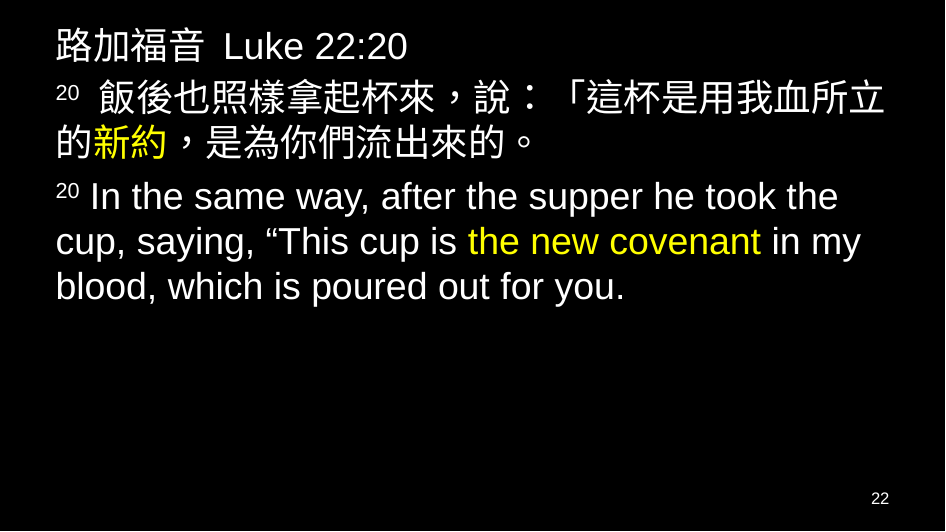

路加福音 Luke 22:20
20 飯後也照樣拿起杯來，說：「這杯是用我血所立的新約，是為你們流出來的。
20 In the same way, after the supper he took the cup, saying, “This cup is the new covenant in my blood, which is poured out for you.
22